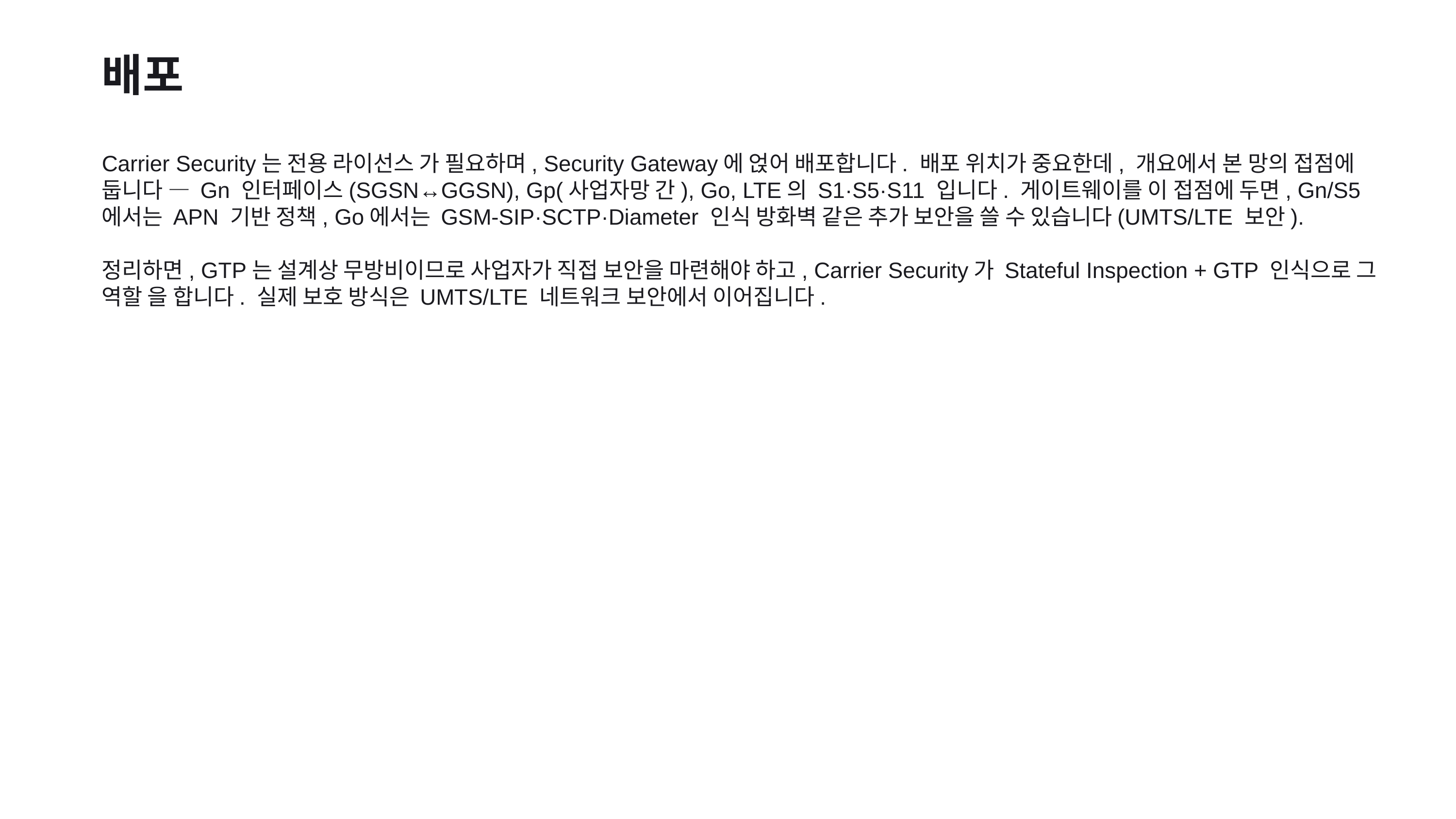

배포
Carrier Security는 전용 라이선스 가 필요하며, Security Gateway에 얹어 배포합니다. 배포 위치가 중요한데, 개요에서 본 망의 접점에 둡니다 — Gn 인터페이스(SGSN↔GGSN), Gp(사업자망 간), Go, LTE의 S1·S5·S11 입니다. 게이트웨이를 이 접점에 두면, Gn/S5에서는 APN 기반 정책, Go에서는 GSM-SIP·SCTP·Diameter 인식 방화벽 같은 추가 보안을 쓸 수 있습니다(UMTS/LTE 보안).

정리하면, GTP는 설계상 무방비이므로 사업자가 직접 보안을 마련해야 하고, Carrier Security가 Stateful Inspection + GTP 인식으로 그 역할 을 합니다. 실제 보호 방식은 UMTS/LTE 네트워크 보안에서 이어집니다.